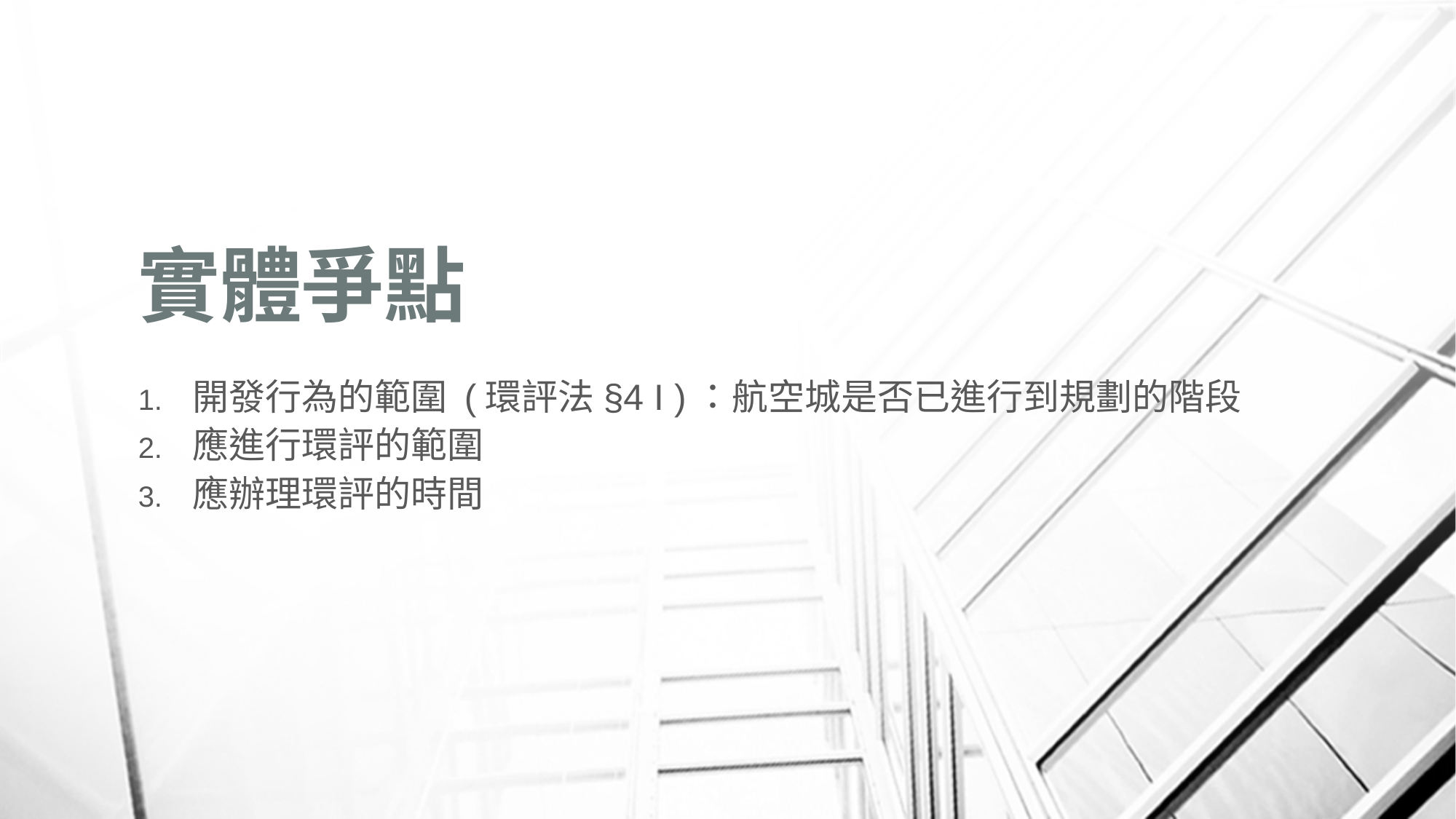

# 實體爭點
開發行為的範圍 (環評法§4 I )：航空城是否已進行到規劃的階段
應進行環評的範圍
應辦理環評的時間